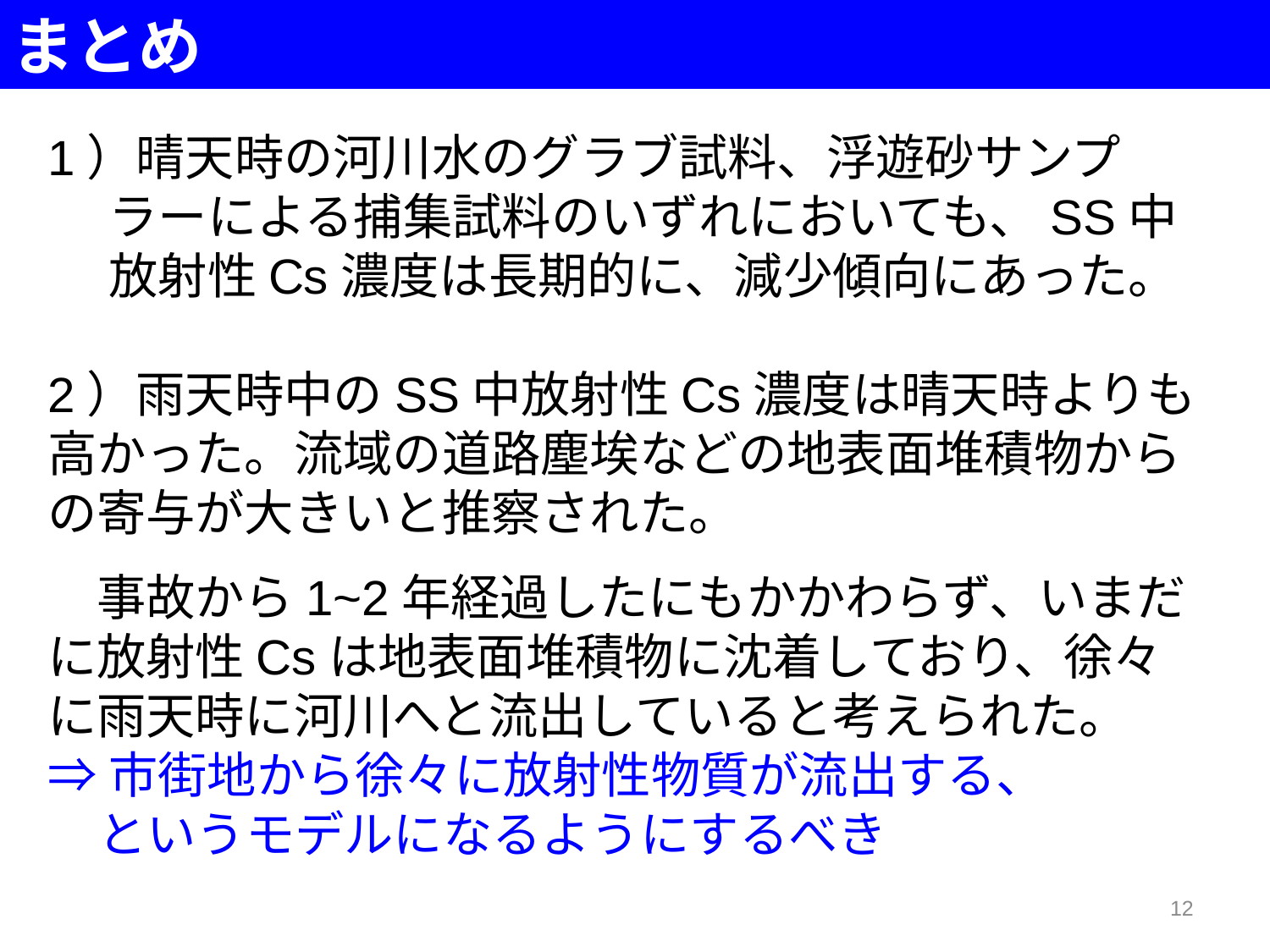

まとめ
1）晴天時の河川水のグラブ試料、浮遊砂サンプラーによる捕集試料のいずれにおいても、SS中放射性Cs濃度は長期的に、減少傾向にあった。

2）雨天時中のSS中放射性Cs濃度は晴天時よりも高かった。流域の道路塵埃などの地表面堆積物からの寄与が大きいと推察された。

　事故から1~2年経過したにもかかわらず、いまだに放射性Csは地表面堆積物に沈着しており、徐々に雨天時に河川へと流出していると考えられた。
⇒市街地から徐々に放射性物質が流出する、
というモデルになるようにするべき
12